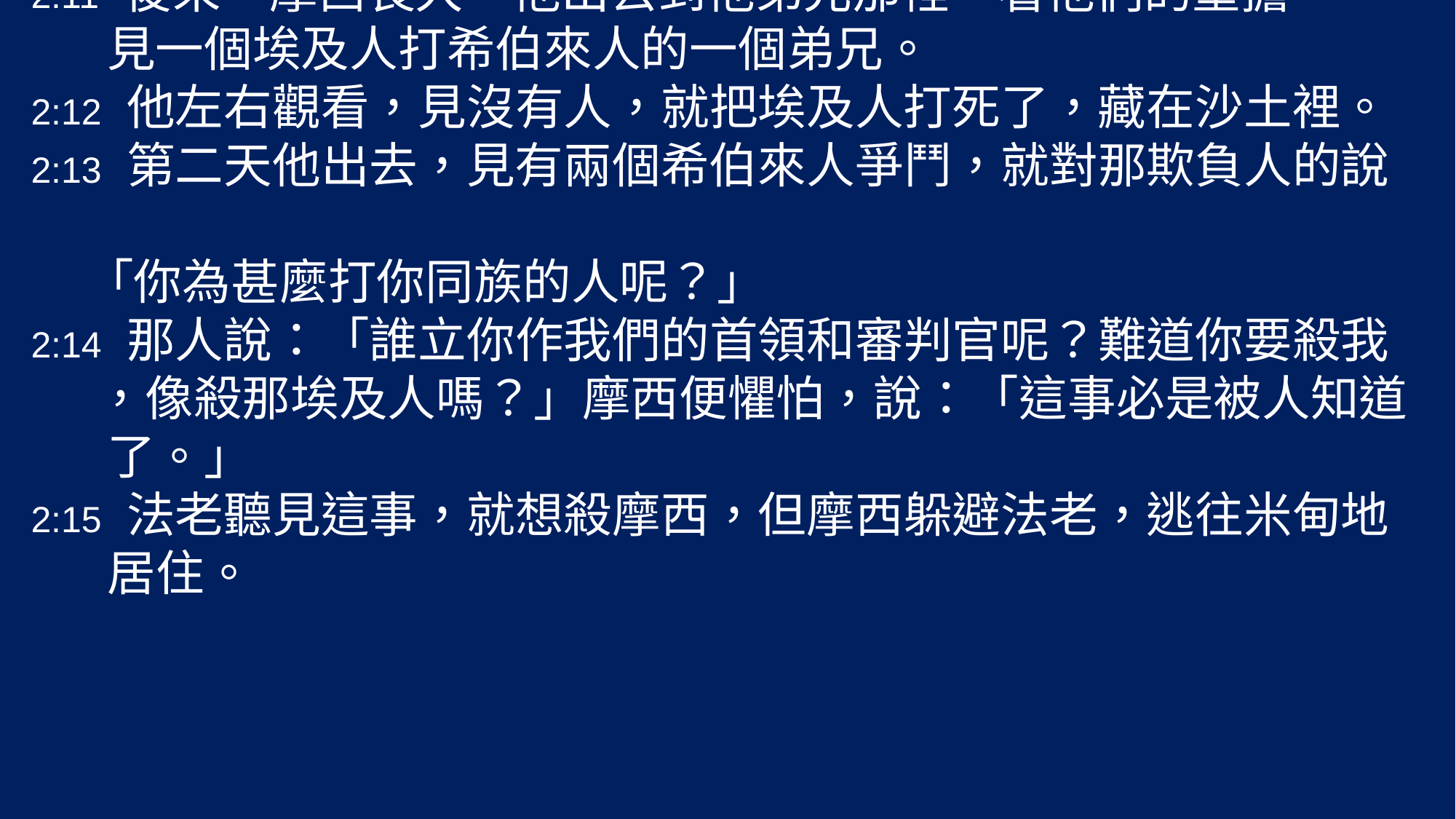

# 2:11 後來，摩西長大，他出去到他弟兄那裡，看他們的重擔， 見一個埃及人打希伯來人的一個弟兄。 2:12 他左右觀看，見沒有人，就把埃及人打死了，藏在沙土裡。 2:13 第二天他出去，見有兩個希伯來人爭鬥，就對那欺負人的說 「你為甚麼打你同族的人呢？」 2:14 那人說：「誰立你作我們的首領和審判官呢？難道你要殺我 ，像殺那埃及人嗎？」摩西便懼怕，說：「這事必是被人知道 了。」 2:15 法老聽見這事，就想殺摩西，但摩西躲避法老，逃往米甸地 居住。